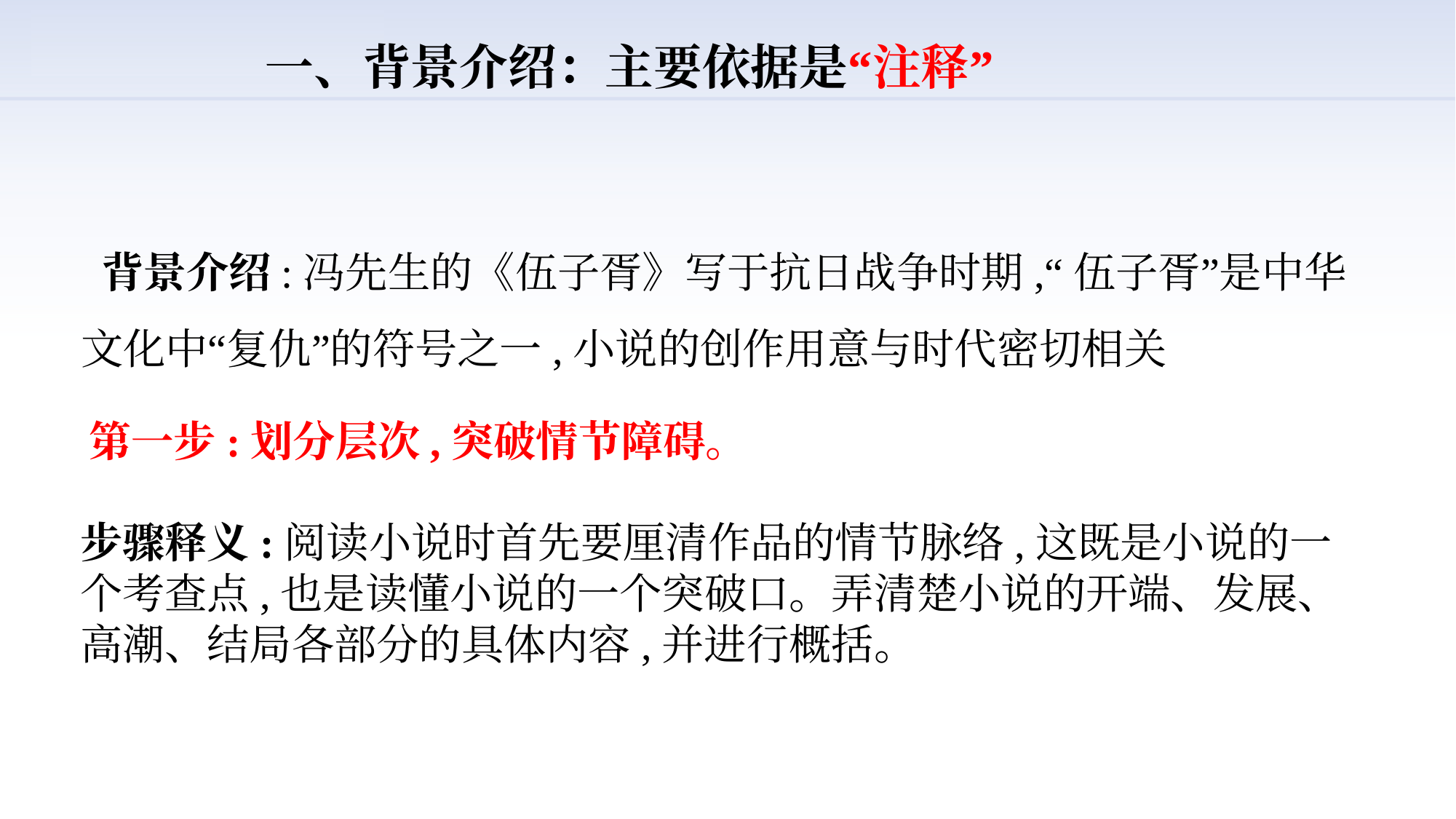

一、背景介绍：主要依据是“注释”
 背景介绍:冯先生的《伍子胥》写于抗日战争时期,“伍子胥”是中华文化中“复仇”的符号之一,小说的创作用意与时代密切相关
第一步:划分层次,突破情节障碍。
步骤释义:阅读小说时首先要厘清作品的情节脉络,这既是小说的一个考查点,也是读懂小说的一个突破口。弄清楚小说的开端、发展、高潮、结局各部分的具体内容,并进行概括。